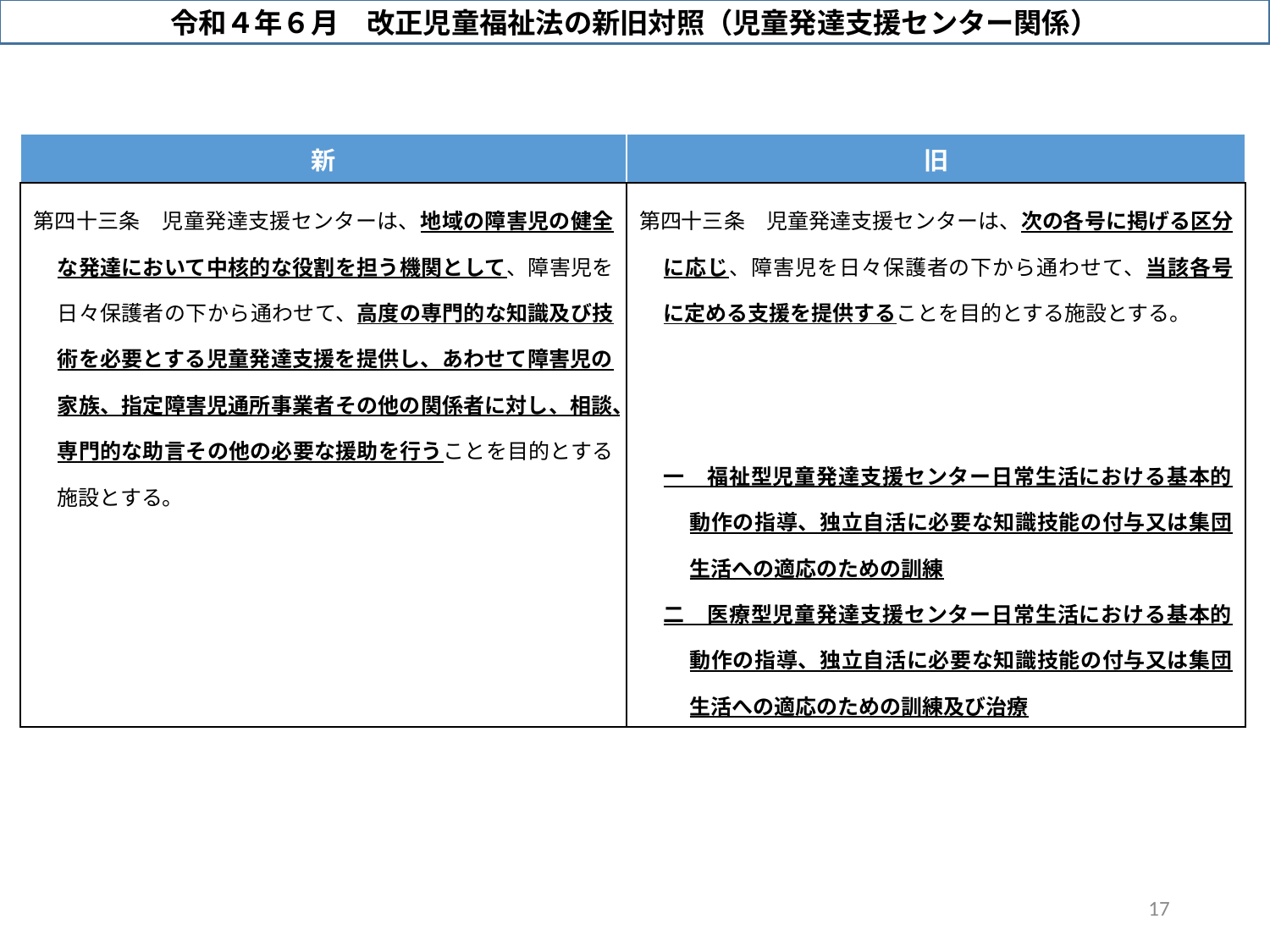

令和４年６月　改正児童福祉法の新旧対照（児童発達支援センター関係）
| 新 | 旧 |
| --- | --- |
| 第四十三条　児童発達支援センターは、地域の障害児の健全な発達において中核的な役割を担う機関として、障害児を日々保護者の下から通わせて、高度の専門的な知識及び技術を必要とする児童発達支援を提供し、あわせて障害児の家族、指定障害児通所事業者その他の関係者に対し、相談、専門的な助言その他の必要な援助を行うことを目的とする施設とする。 | 第四十三条　児童発達支援センターは、次の各号に掲げる区分に応じ、障害児を日々保護者の下から通わせて、当該各号に定める支援を提供することを目的とする施設とする。 　 一　福祉型児童発達支援センター日常生活における基本的動作の指導、独立自活に必要な知識技能の付与又は集団生活への適応のための訓練 二　医療型児童発達支援センター日常生活における基本的動作の指導、独立自活に必要な知識技能の付与又は集団生活への適応のための訓練及び治療 |
17